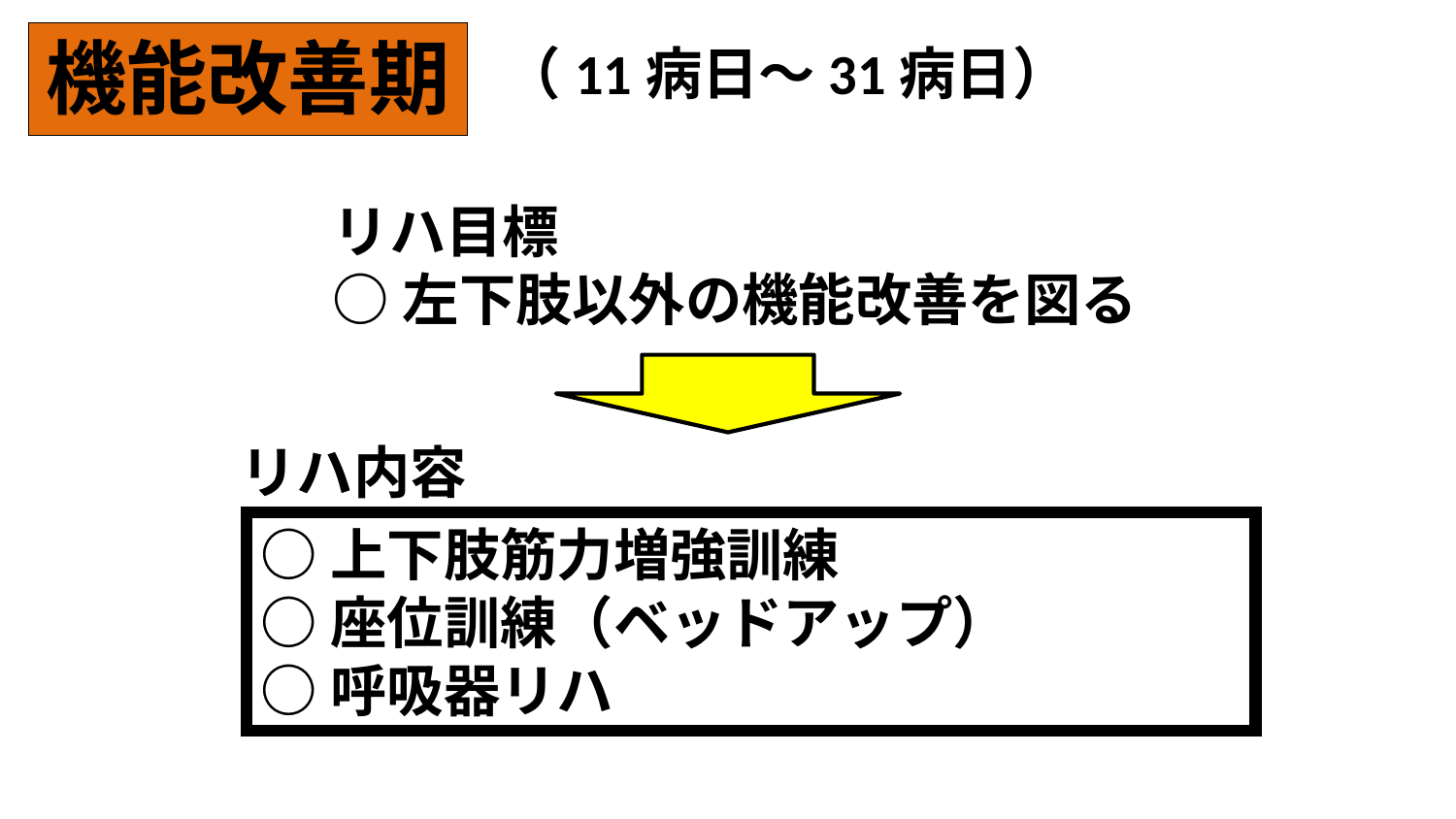

機能改善期

（11病日～31病日）
リハ目標
○左下肢以外の機能改善を図る

リハ内容
○上下肢筋力増強訓練
○座位訓練（ベッドアップ）
○呼吸器リハ